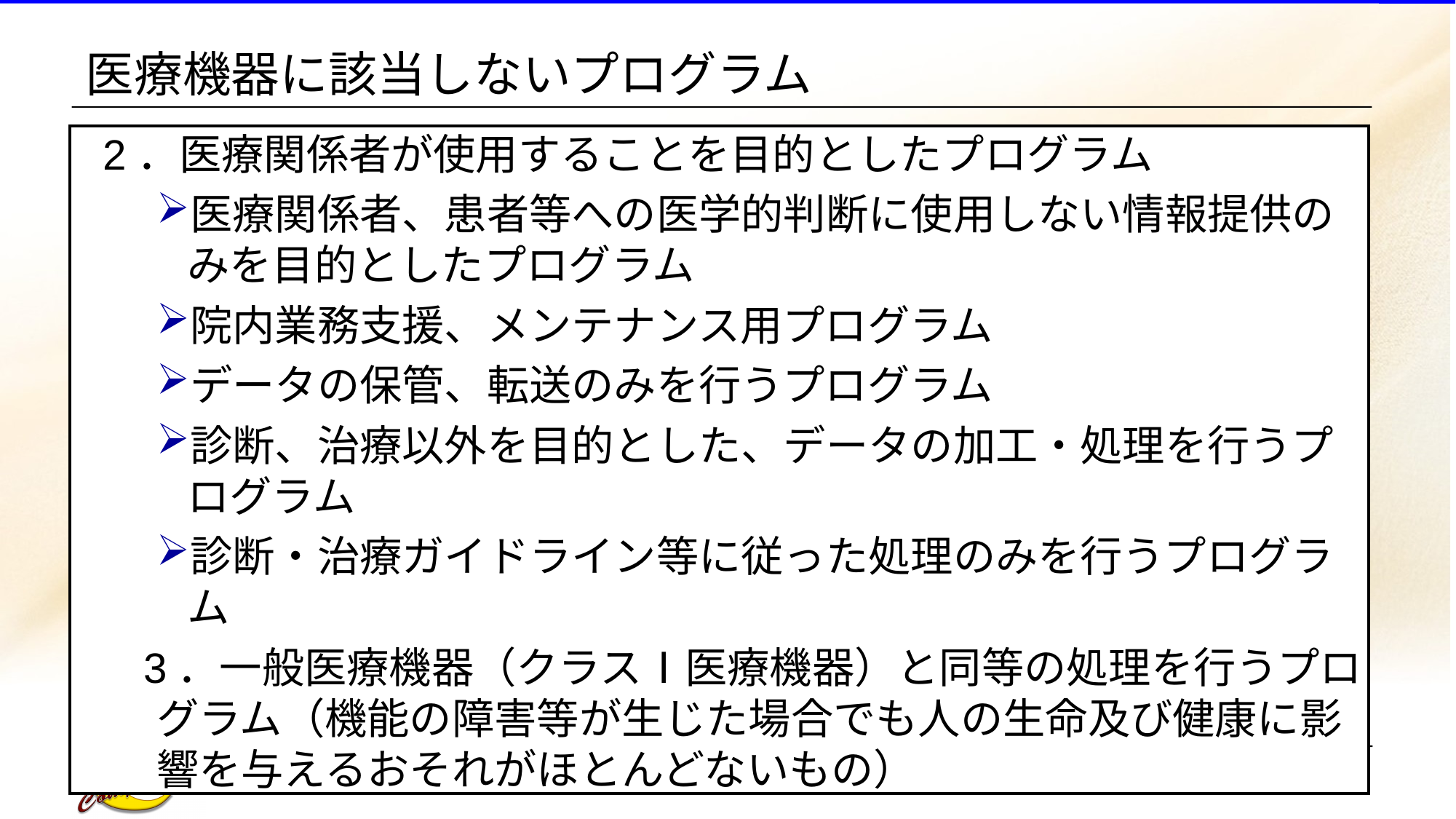

# 医療機器に該当しないプログラム
2．医療関係者が使用することを目的としたプログラム
医療関係者、患者等への医学的判断に使用しない情報提供のみを目的としたプログラム
院内業務支援、メンテナンス用プログラム
データの保管、転送のみを行うプログラム
診断、治療以外を目的とした、データの加工・処理を行うプログラム
診断・治療ガイドライン等に従った処理のみを行うプログラム
　3．一般医療機器（クラスⅠ医療機器）と同等の処理を行うプログラム（機能の障害等が生じた場合でも人の生命及び健康に影響を与えるおそれがほとんどないもの）